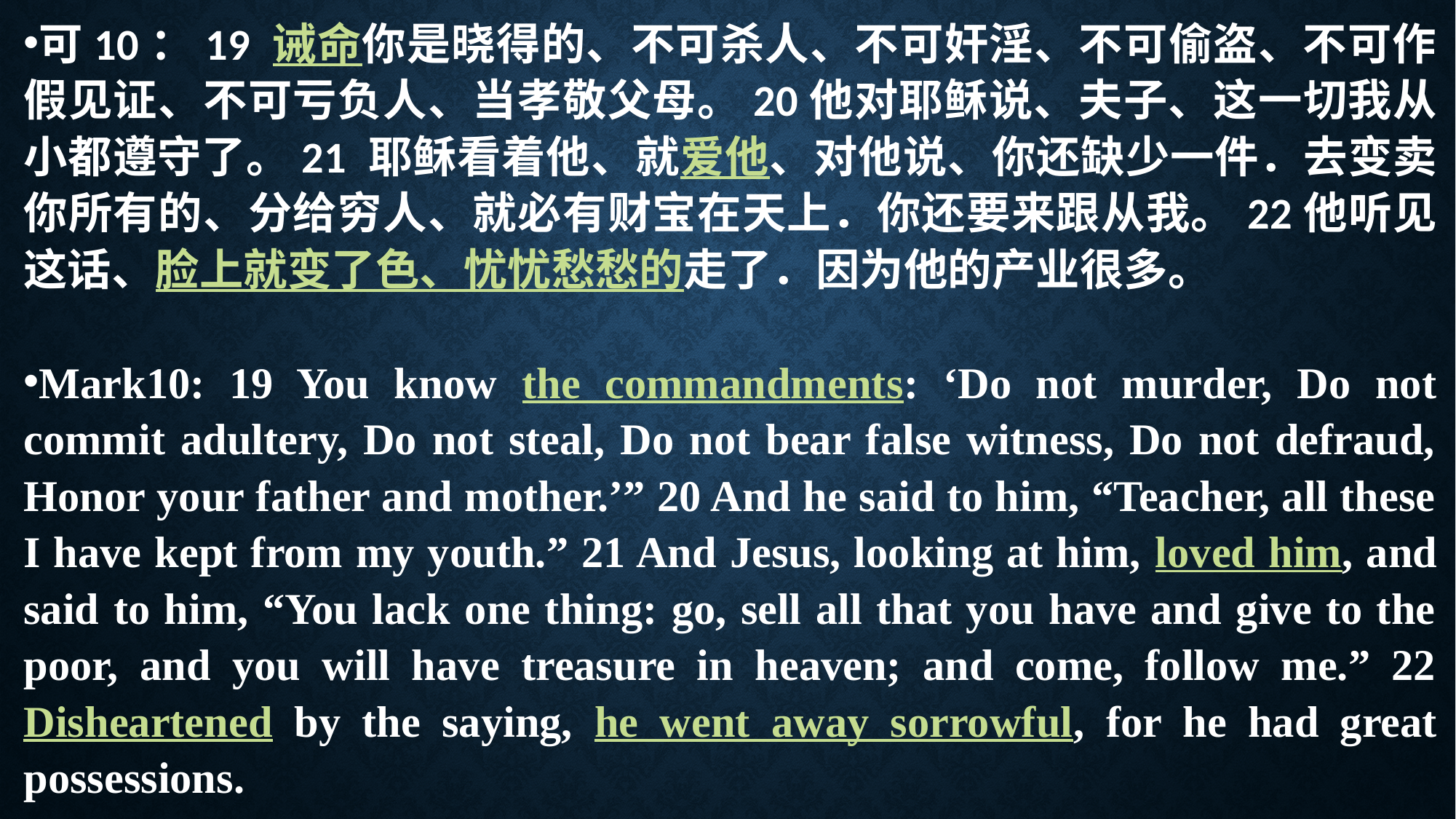

可10：19 诫命你是晓得的、不可杀人、不可奸淫、不可偷盗、不可作假见证、不可亏负人、当孝敬父母。20他对耶稣说、夫子、这一切我从小都遵守了。21 耶稣看着他、就爱他、对他说、你还缺少一件．去变卖你所有的、分给穷人、就必有财宝在天上．你还要来跟从我。22他听见这话、脸上就变了色、忧忧愁愁的走了．因为他的产业很多。

Mark10: 19 You know the commandments: ‘Do not murder, Do not commit adultery, Do not steal, Do not bear false witness, Do not defraud, Honor your father and mother.’” 20 And he said to him, “Teacher, all these I have kept from my youth.” 21 And Jesus, looking at him, loved him, and said to him, “You lack one thing: go, sell all that you have and give to the poor, and you will have treasure in heaven; and come, follow me.” 22 Disheartened by the saying, he went away sorrowful, for he had great possessions.